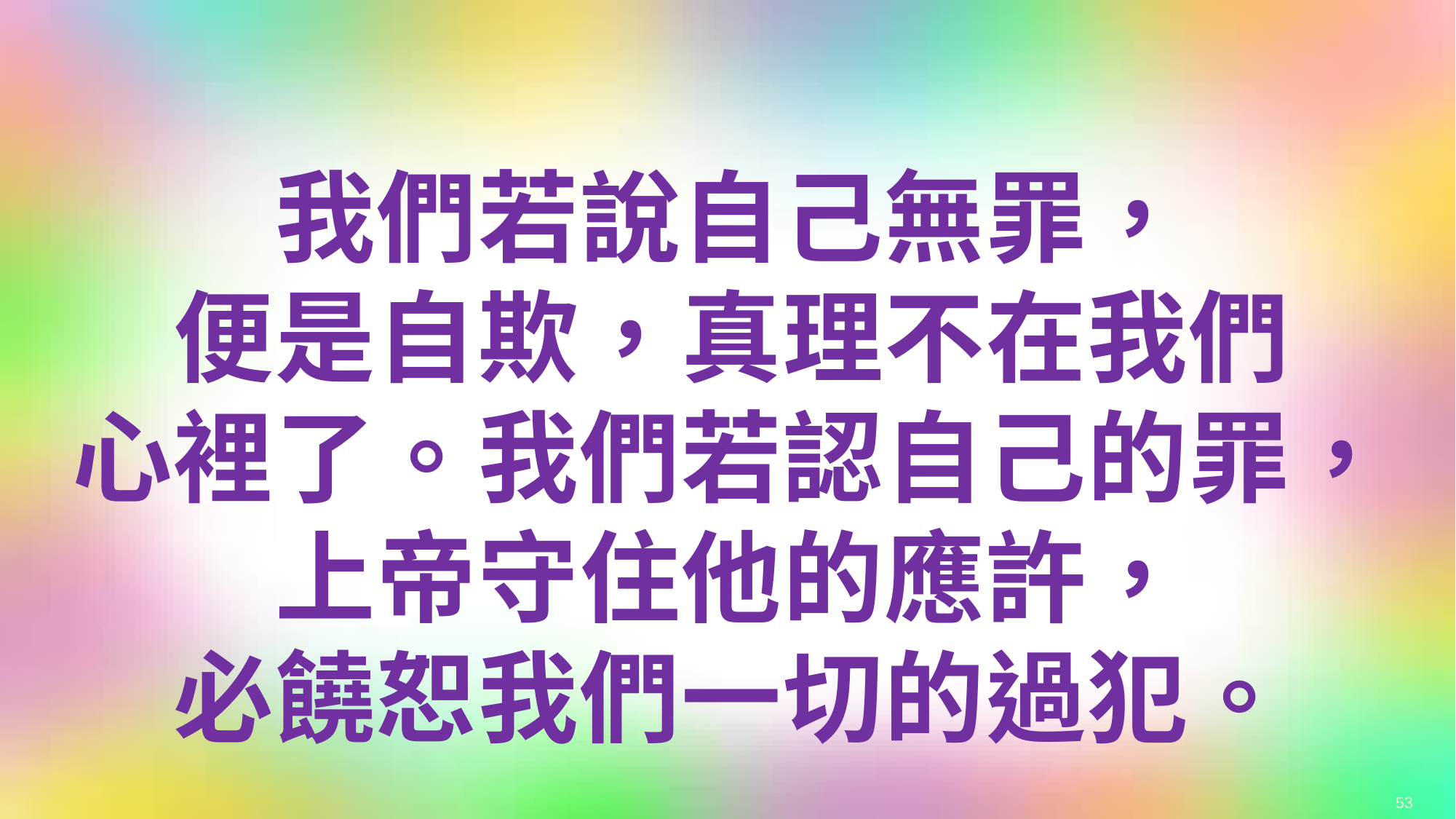

我們若說自己無罪，
便是自欺，真理不在我們
心裡了。我們若認自己的罪，
上帝守住他的應許，
必饒恕我們一切的過犯。
53